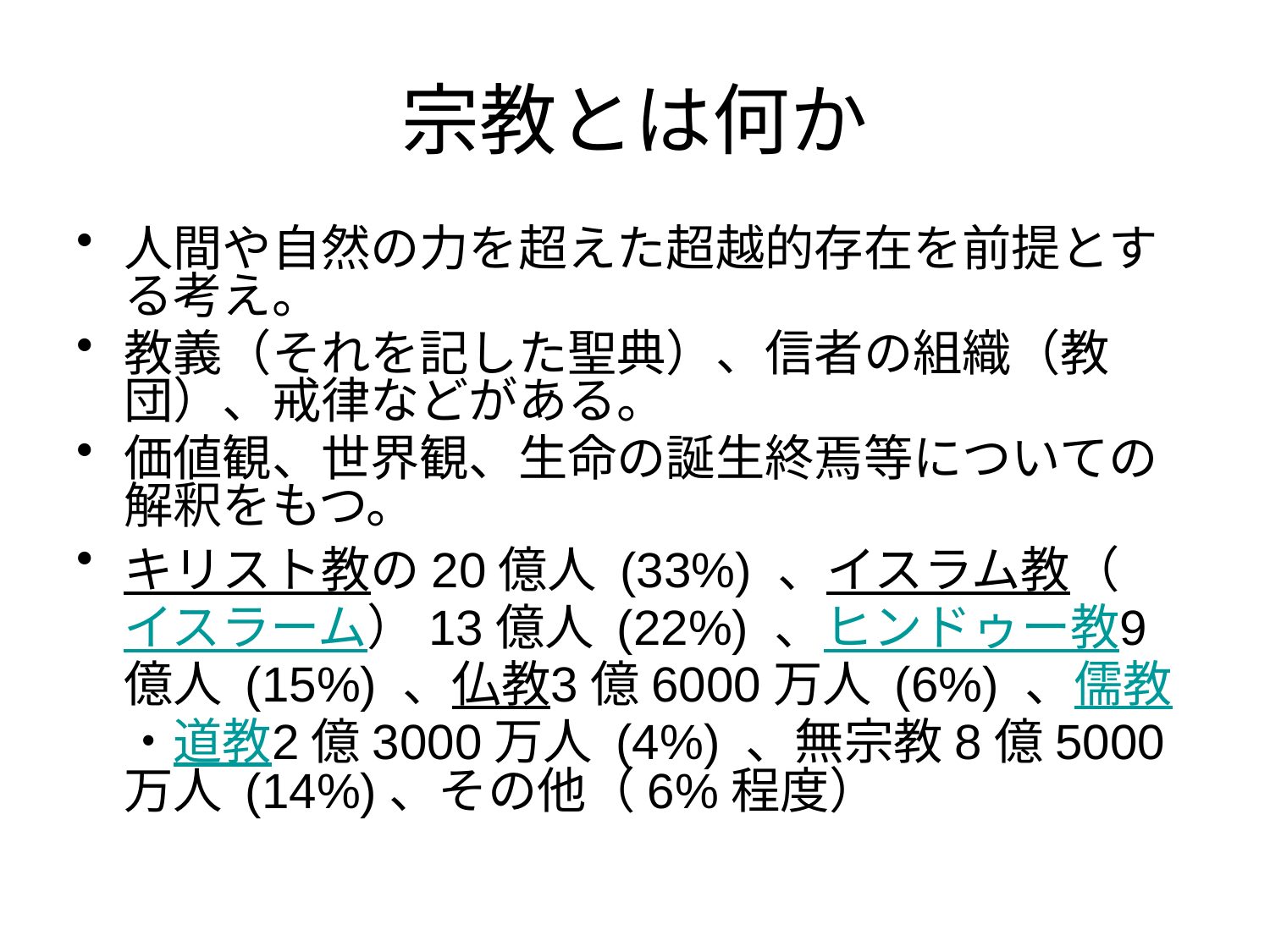

# 宗教とは何か
人間や自然の力を超えた超越的存在を前提とする考え。
教義（それを記した聖典）、信者の組織（教団）、戒律などがある。
価値観、世界観、生命の誕生終焉等についての解釈をもつ。
キリスト教の20億人 (33%) 、イスラム教（イスラーム）13億人 (22%) 、ヒンドゥー教9億人 (15%) 、仏教3億6000万人 (6%) 、儒教・道教2億3000万人 (4%) 、無宗教8億5000万人 (14%)、その他（6%程度）